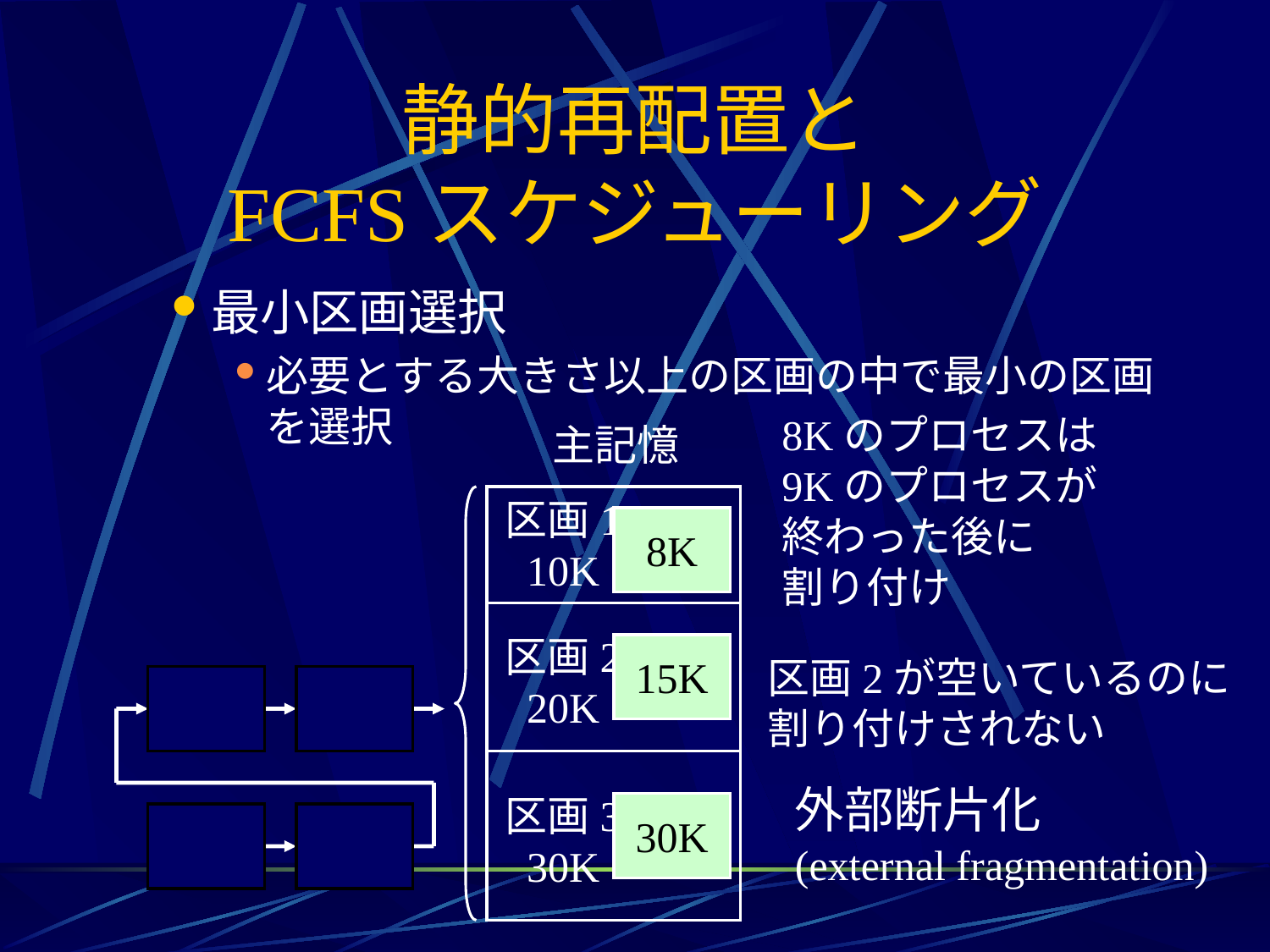

# 静的再配置と FCFSスケジューリング
最小区画選択
必要とする大きさ以上の区画の中で最小の区画を選択
8Kのプロセスは
9Kのプロセスが
終わった後に
割り付け
主記憶

区画1
10K
9K

8K

区画2
20K
15K
区画2が空いているのに
割り付けされない
30K

9K

8K

外部断片化
(external fragmentation)
区画3
30K
30K
15K